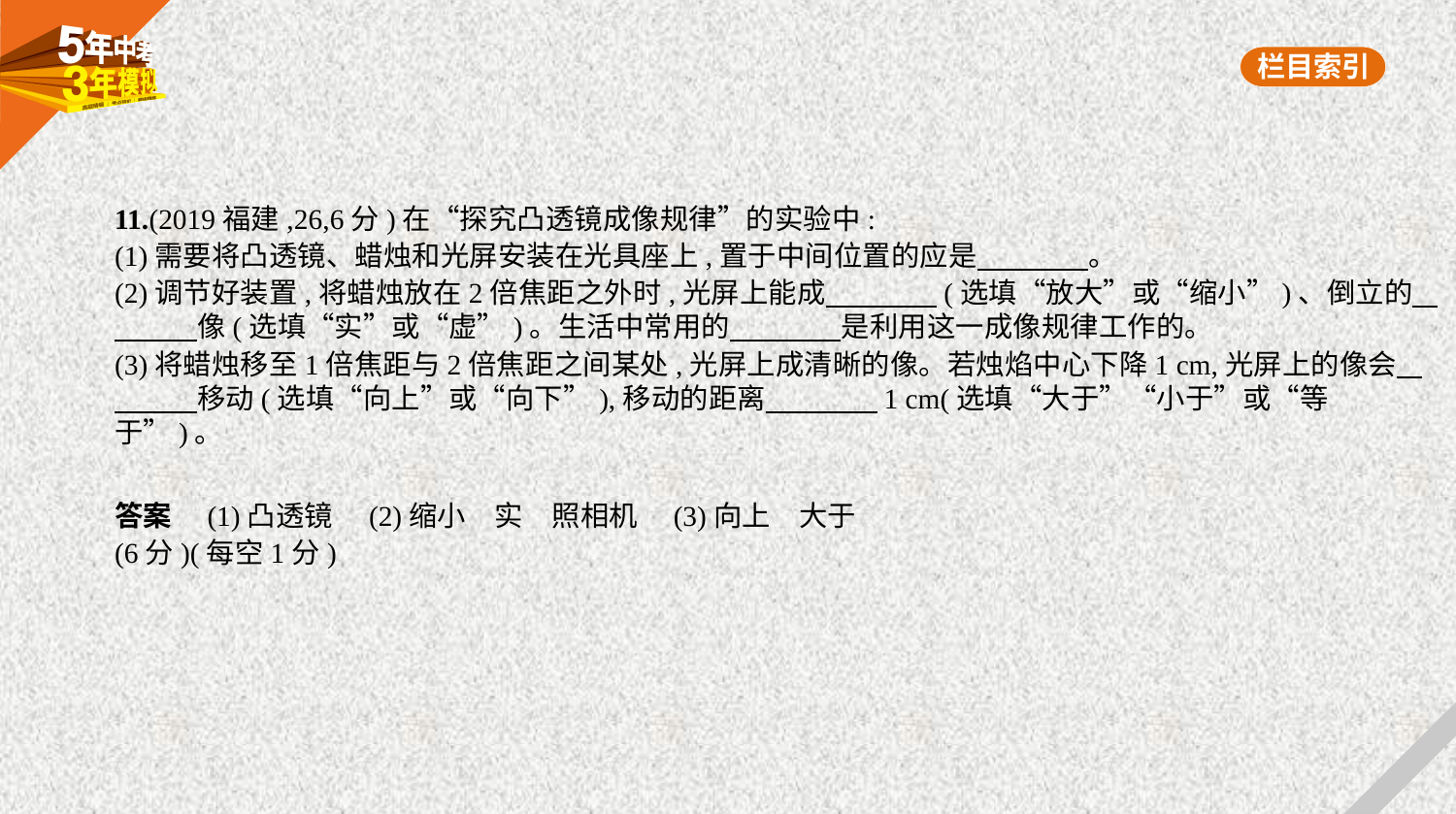

11.(2019福建,26,6分)在“探究凸透镜成像规律”的实验中:
(1)需要将凸透镜、蜡烛和光屏安装在光具座上,置于中间位置的应是　　　    。
(2)调节好装置,将蜡烛放在2倍焦距之外时,光屏上能成　　　    (选填“放大”或“缩小”)、倒立的    
　　    像(选填“实”或“虚”)。生活中常用的　　　    是利用这一成像规律工作的。
(3)将蜡烛移至1倍焦距与2倍焦距之间某处,光屏上成清晰的像。若烛焰中心下降1 cm,光屏上的像会    
　　    移动(选填“向上”或“向下”),移动的距离　　　    1 cm(选填“大于”“小于”或“等
于”)。
答案　(1)凸透镜　(2)缩小　实　照相机　(3)向上　大于
(6分)(每空1分)